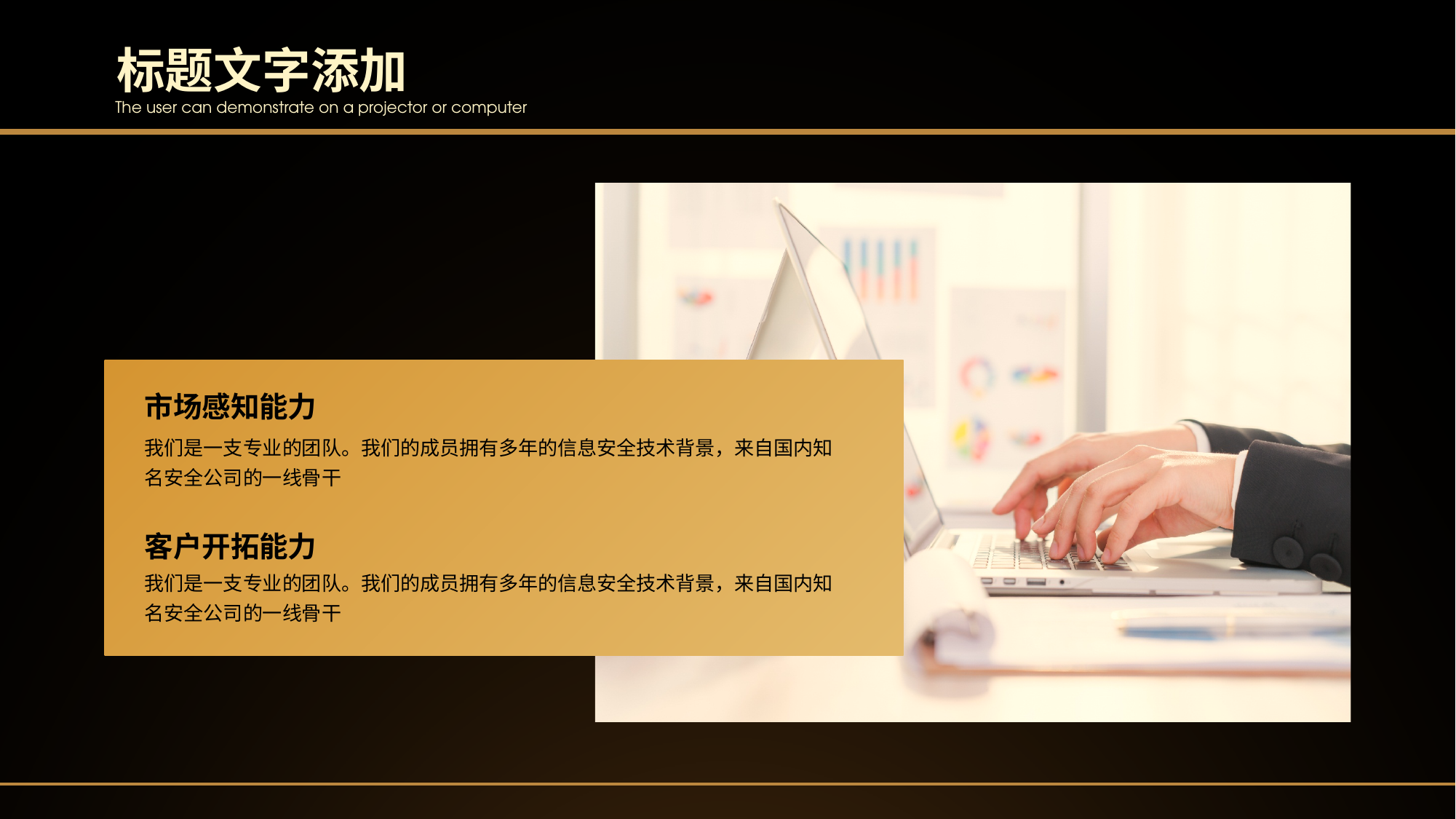

标题文字添加
The user can demonstrate on a projector or computer

市场感知能力
我们是一支专业的团队。我们的成员拥有多年的信息安全技术背景，来自国内知名安全公司的一线骨干
客户开拓能力
我们是一支专业的团队。我们的成员拥有多年的信息安全技术背景，来自国内知名安全公司的一线骨干